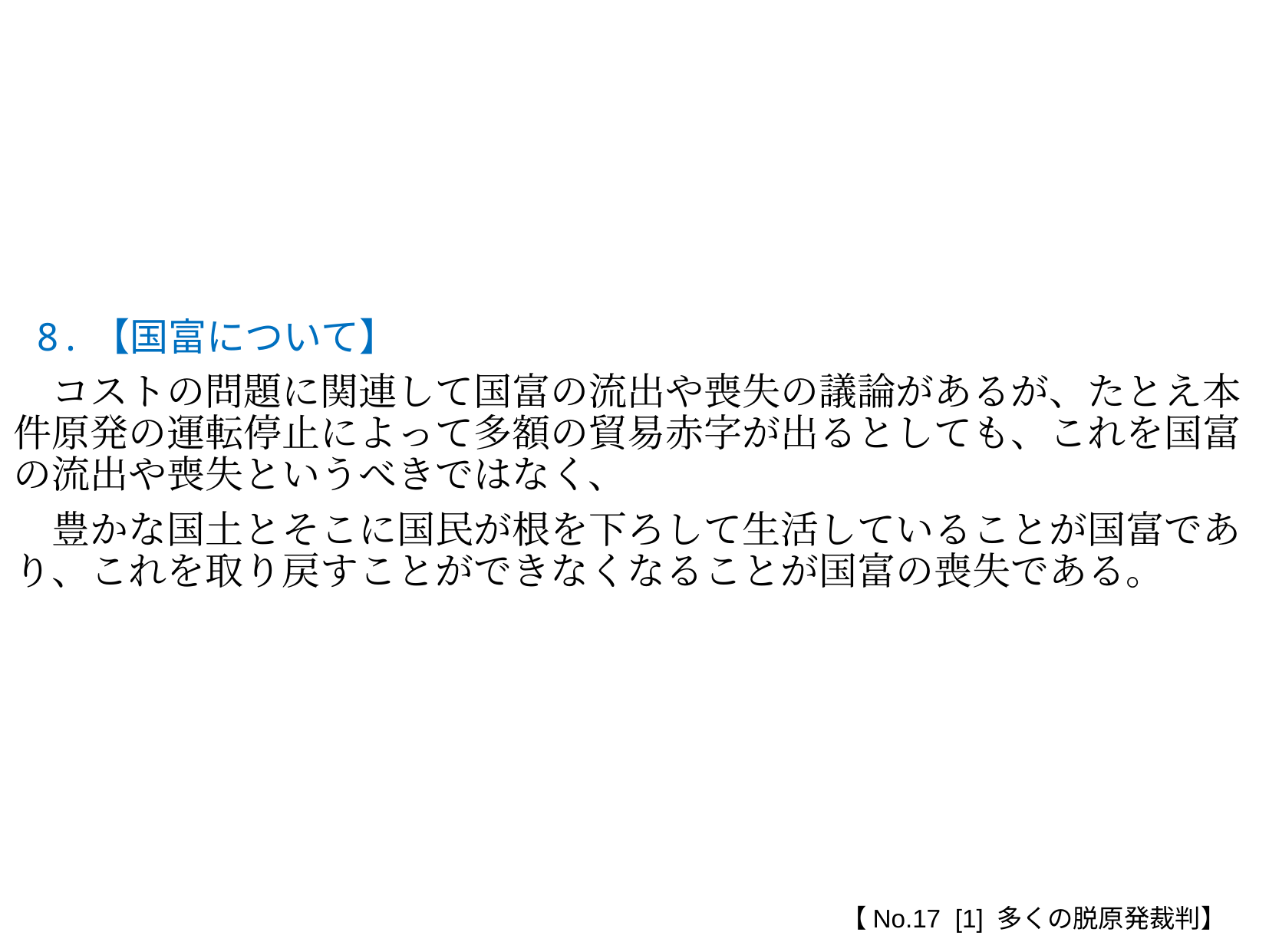

8.【国富について】
　コストの問題に関連して国富の流出や喪失の議論があるが、たとえ本件原発の運転停止によって多額の貿易赤字が出るとしても、これを国富の流出や喪失というべきではなく、
　豊かな国土とそこに国民が根を下ろして生活していることが国富であり、これを取り戻すことができなくなることが国富の喪失である。
【No.17  [1] 多くの脱原発裁判】